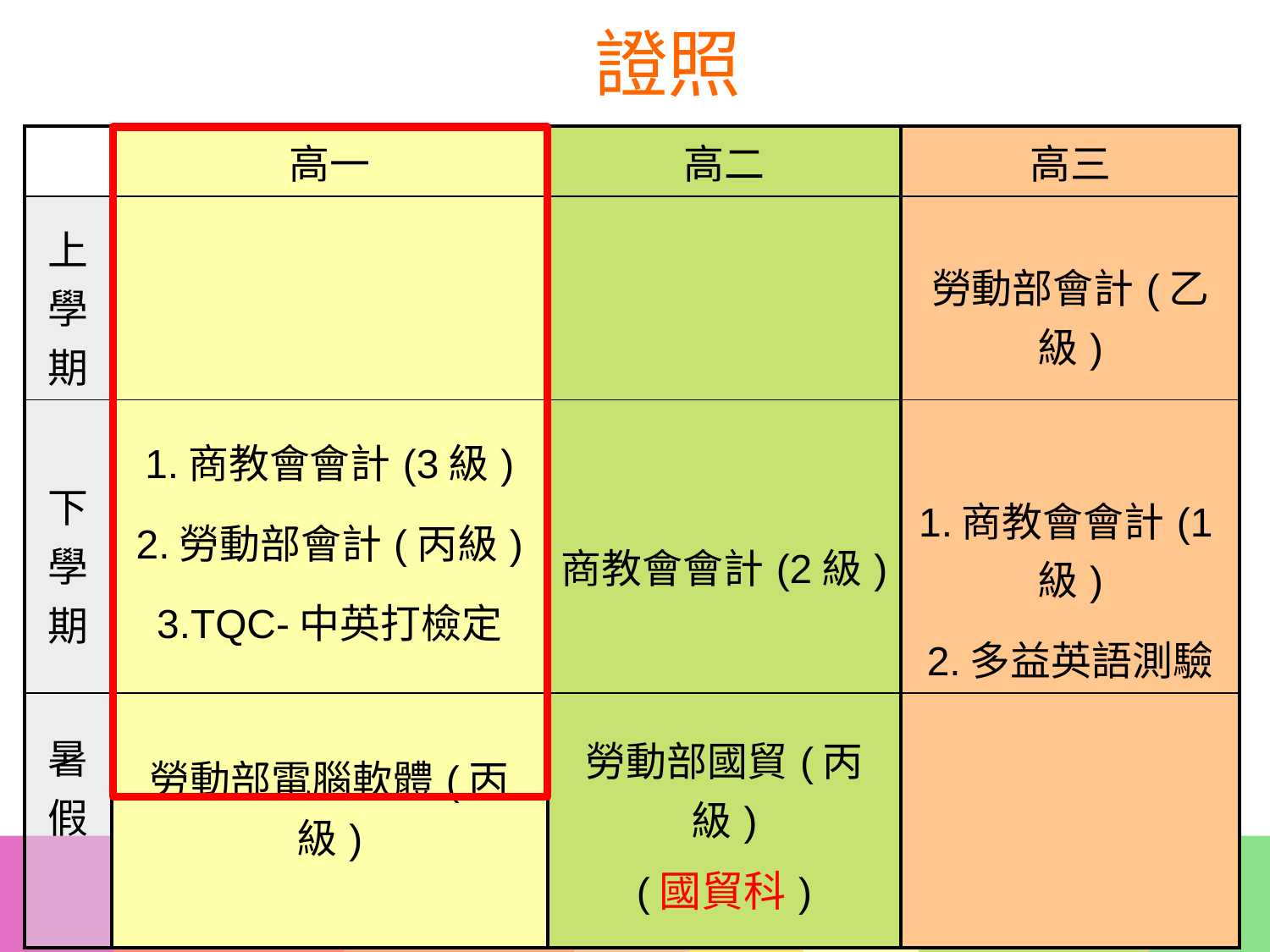

# 證照
|  | 高一 | 高二 | 高三 |
| --- | --- | --- | --- |
| 上學期 |  |  | 勞動部會計(乙級) |
| 下學期 | 1.商教會會計(3級) 2.勞動部會計(丙級) 3.TQC-中英打檢定 | 商教會會計(2級) | 1.商教會會計(1級) 2.多益英語測驗 |
| 暑假 | 勞動部電腦軟體(丙級) | 勞動部國貿(丙級) (國貿科) |  |